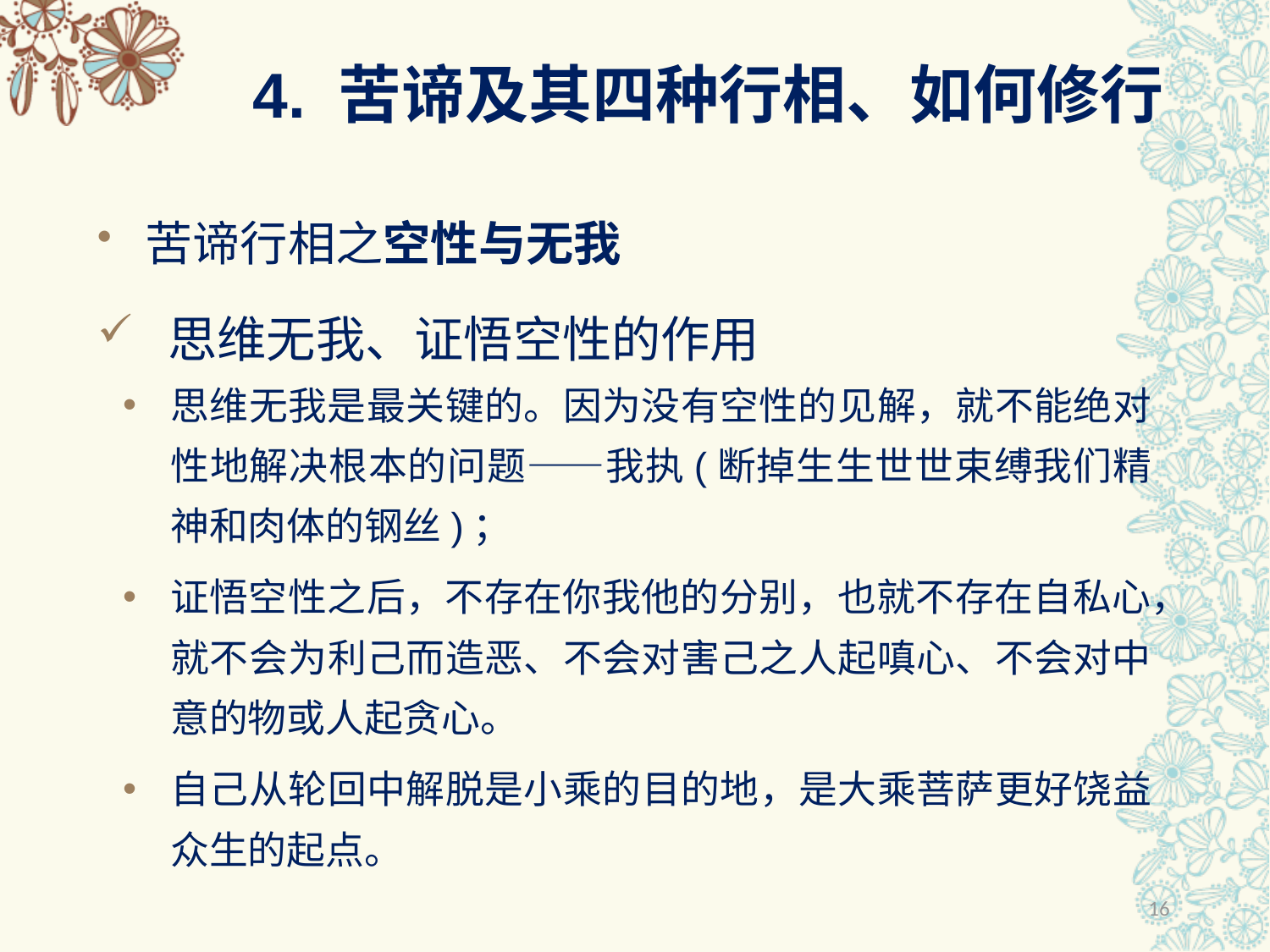

# 4. 苦谛及其四种行相、如何修行
苦谛行相之空性与无我
 思维无我、证悟空性的作用
思维无我是最关键的。因为没有空性的见解，就不能绝对性地解决根本的问题——我执(断掉生生世世束缚我们精神和肉体的钢丝)；
证悟空性之后，不存在你我他的分别，也就不存在自私心，就不会为利己而造恶、不会对害己之人起嗔心、不会对中意的物或人起贪心。
自己从轮回中解脱是小乘的目的地，是大乘菩萨更好饶益众生的起点。

16